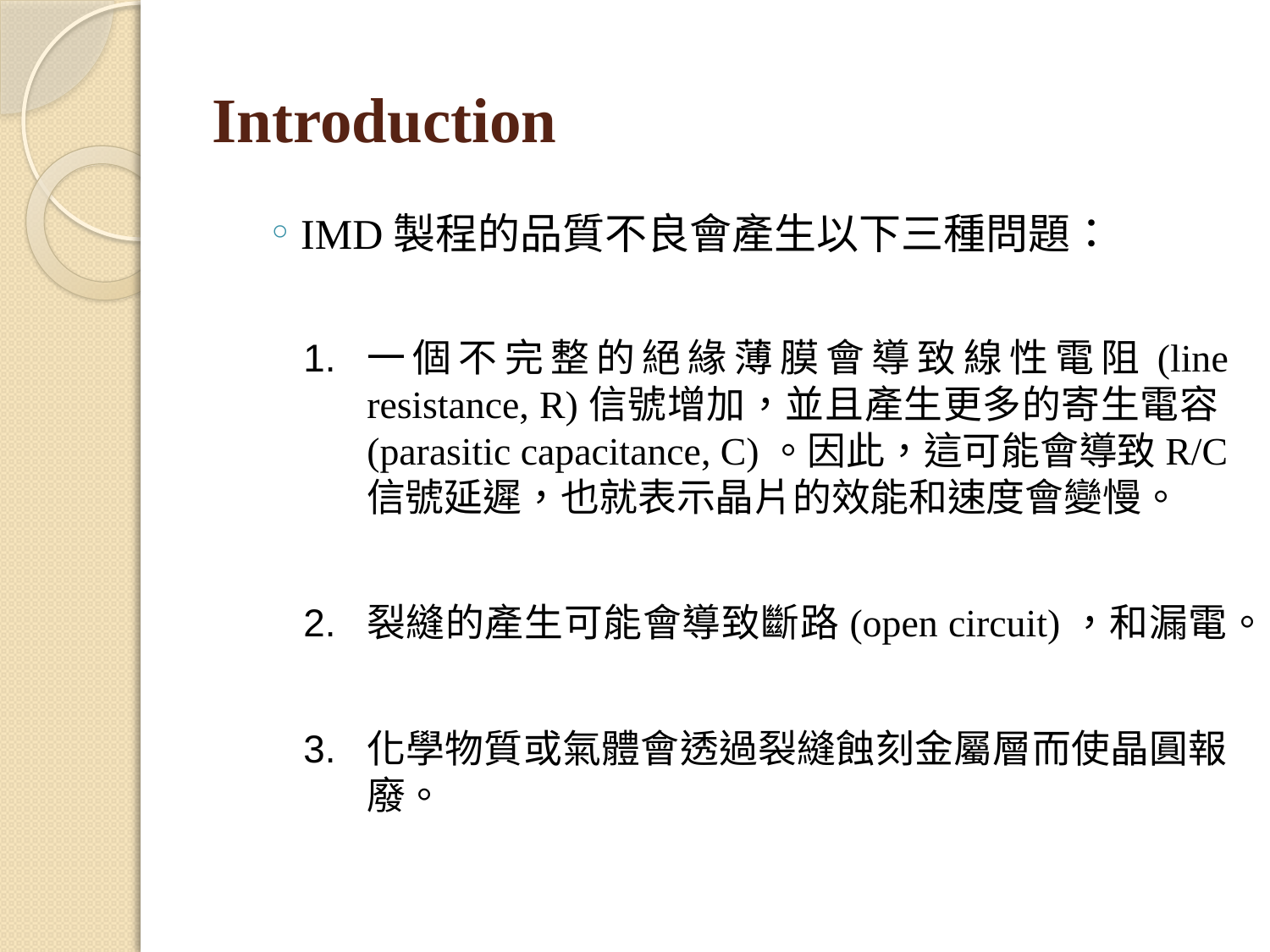

# Introduction
IMD製程的品質不良會產生以下三種問題：

一個不完整的絕緣薄膜會導致線性電阻(line resistance, R)信號增加，並且產生更多的寄生電容(parasitic capacitance, C)。因此，這可能會導致R/C信號延遲，也就表示晶片的效能和速度會變慢。

裂縫的產生可能會導致斷路(open circuit)，和漏電。

化學物質或氣體會透過裂縫蝕刻金屬層而使晶圓報廢。